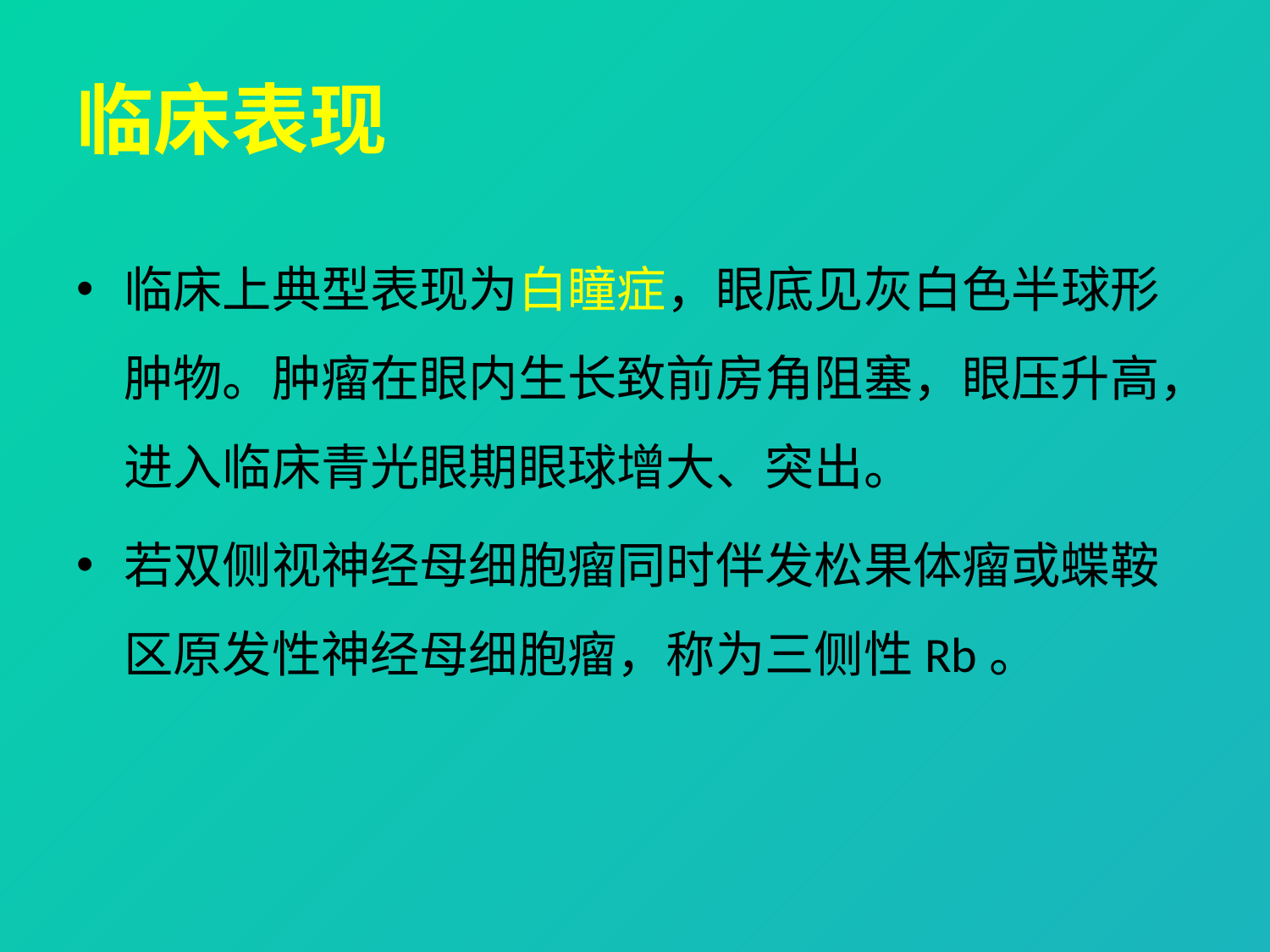

# 临床表现
临床上典型表现为白瞳症，眼底见灰白色半球形肿物。肿瘤在眼内生长致前房角阻塞，眼压升高，进入临床青光眼期眼球增大、突出。
若双侧视神经母细胞瘤同时伴发松果体瘤或蝶鞍区原发性神经母细胞瘤，称为三侧性Rb。